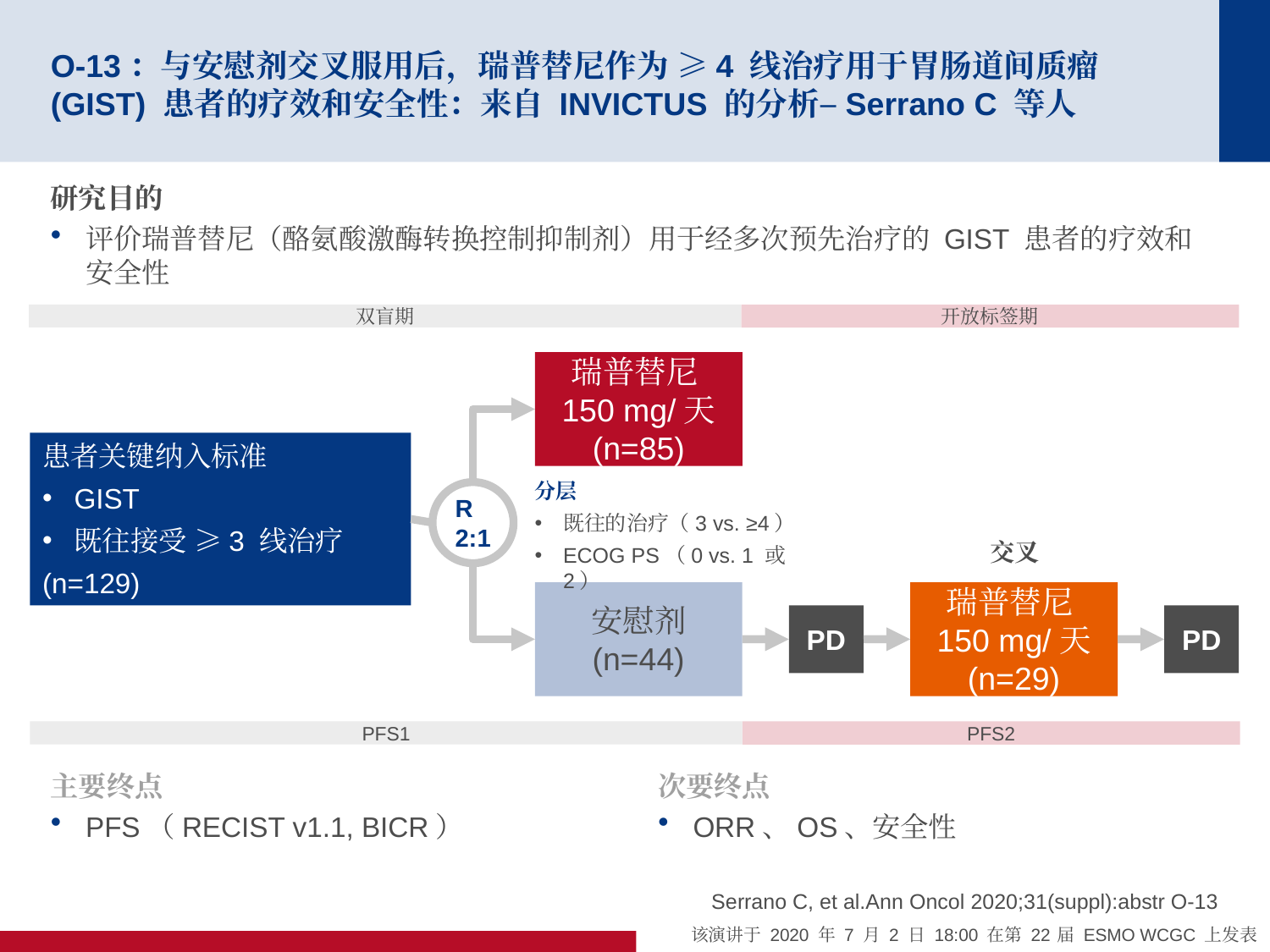

# O-13：与安慰剂交叉服用后，瑞普替尼作为 ≥4 线治疗用于胃肠道间质瘤 (GIST) 患者的疗效和安全性：来自 INVICTUS 的分析–Serrano C 等人
研究目的
评价瑞普替尼（酪氨酸激酶转换控制抑制剂）用于经多次预先治疗的 GIST 患者的疗效和安全性
双盲期
开放标签期
瑞普替尼
150 mg/天
(n=85)
患者关键纳入标准
GIST
既往接受 ≥3 线治疗
(n=129)
分层
既往的治疗（3 vs. ≥4）
ECOG PS（0 vs. 1 或 2）
R
2:1
交叉
安慰剂
(n=44)
瑞普替尼
150 mg/天
(n=29)
PD
PD
PFS1
PFS2
主要终点
PFS（RECIST v1.1, BICR）

次要终点
ORR、OS、安全性
Serrano C, et al.Ann Oncol 2020;31(suppl):abstr O-13
该演讲于 2020 年 7 月 2 日 18:00 在第 22 届 ESMO WCGC 上发表